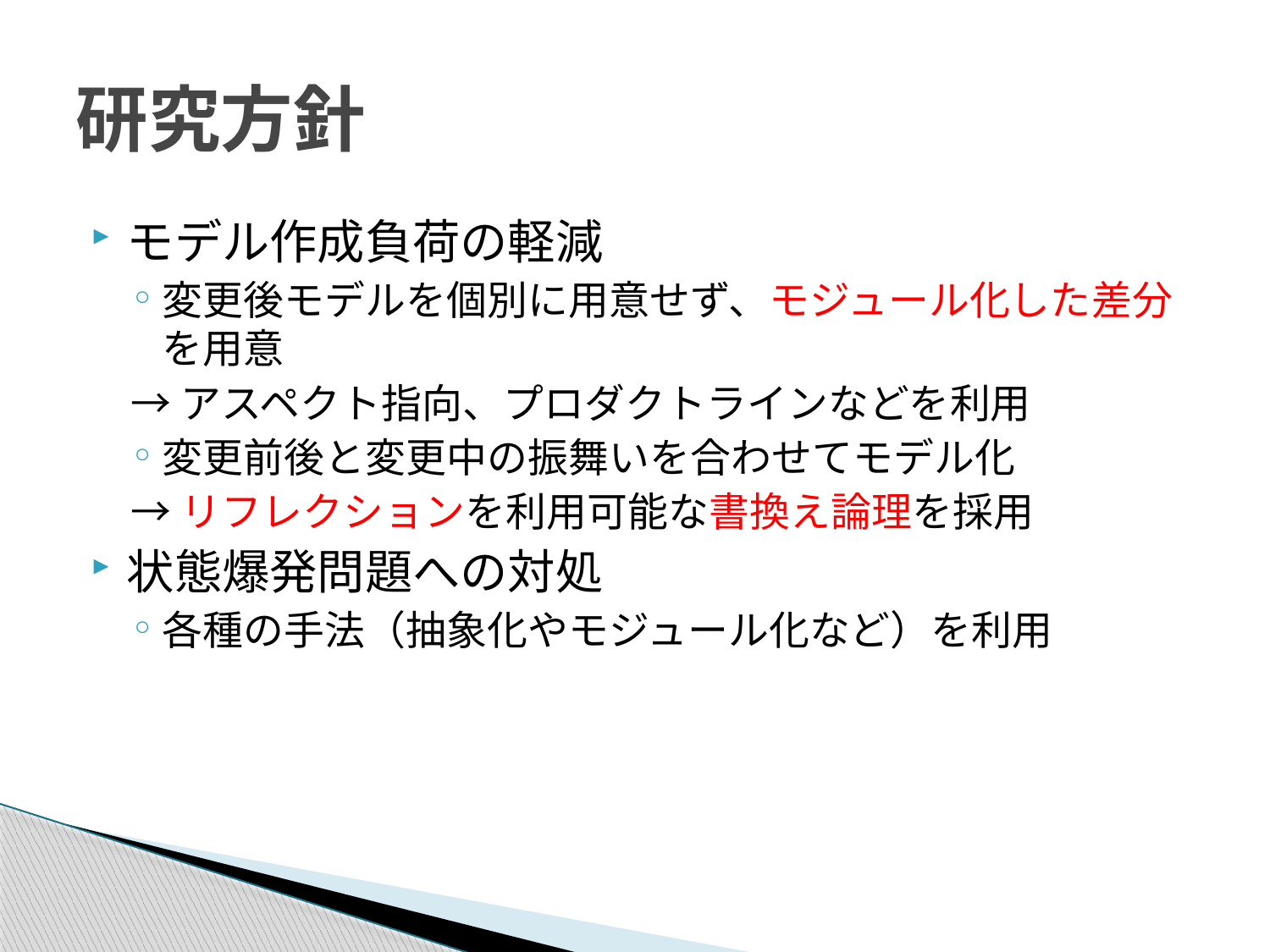

# 研究方針
モデル作成負荷の軽減
変更後モデルを個別に用意せず、モジュール化した差分を用意
→アスペクト指向、プロダクトラインなどを利用
変更前後と変更中の振舞いを合わせてモデル化
→リフレクションを利用可能な書換え論理を採用
状態爆発問題への対処
各種の手法（抽象化やモジュール化など）を利用